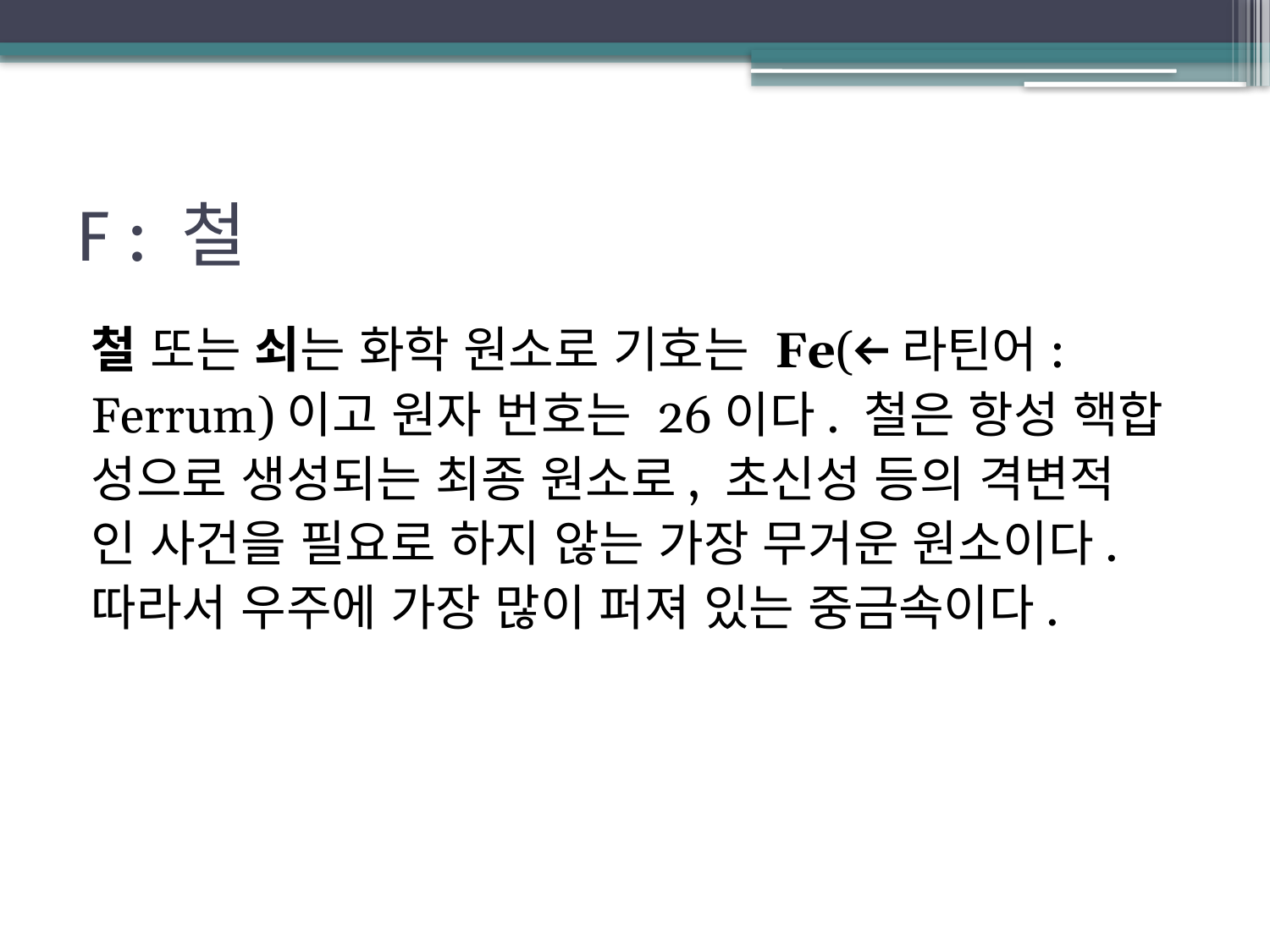

# F : 철
철 또는 쇠는 화학 원소로 기호는 Fe(←라틴어:
Ferrum)이고 원자 번호는 26이다. 철은 항성 핵합
성으로 생성되는 최종 원소로, 초신성 등의 격변적
인 사건을 필요로 하지 않는 가장 무거운 원소이다.
따라서 우주에 가장 많이 퍼져 있는 중금속이다.